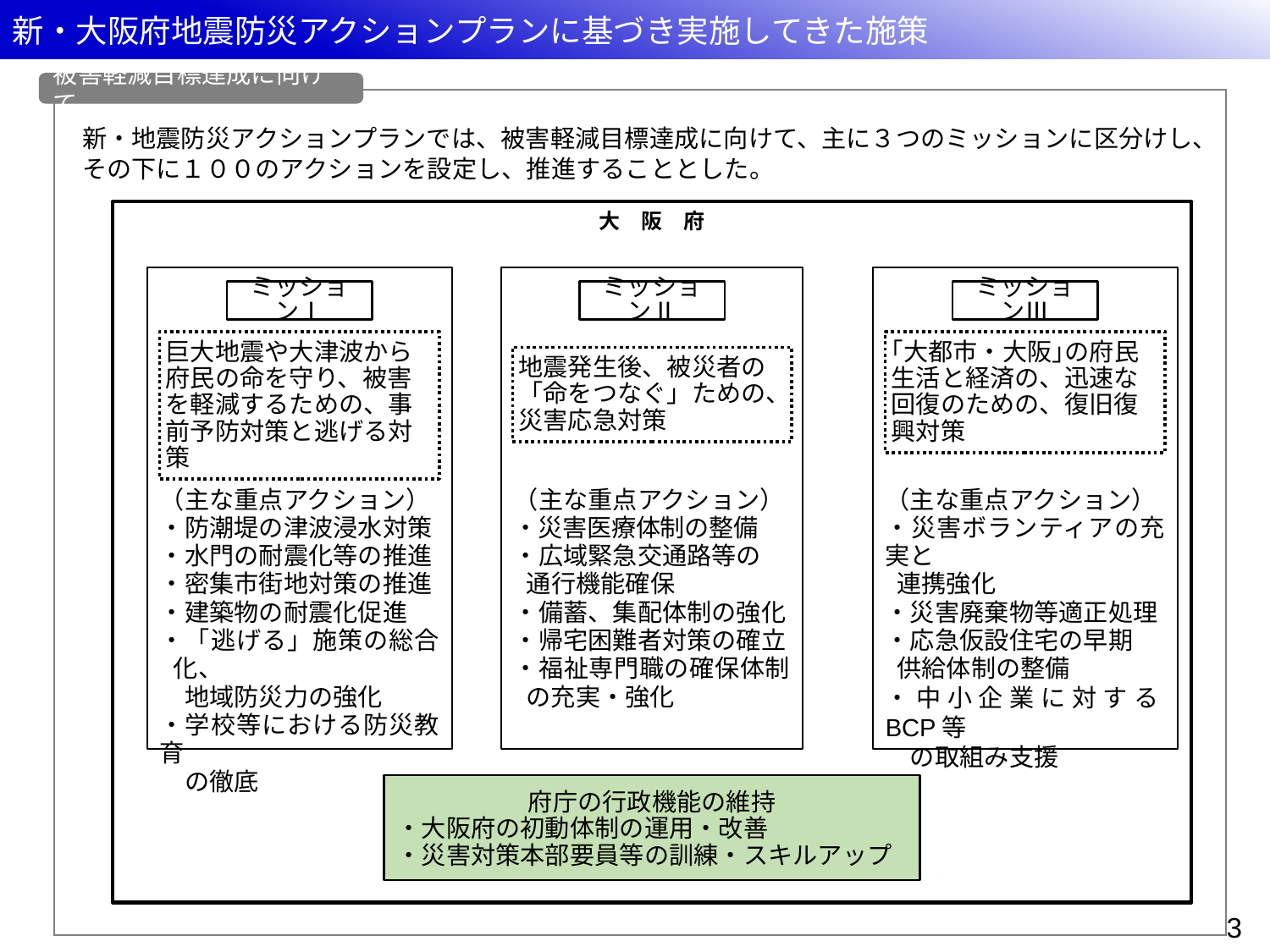

新・大阪府地震防災アクションプランに基づき実施してきた施策
被害軽減目標達成に向けて

新・地震防災アクションプランでは、被害軽減目標達成に向けて、主に３つのミッションに区分けし、その下に１００のアクションを設定し、推進することとした。
大　阪　府

（主な重点アクション）
・防潮堤の津波浸水対策
・水門の耐震化等の推進
・密集市街地対策の推進
・建築物の耐震化促進
・「逃げる」施策の総合化、
　地域防災力の強化
・学校等における防災教育
　の徹底

（主な重点アクション）
・災害医療体制の整備
・広域緊急交通路等の
通行機能確保
・備蓄、集配体制の強化
・帰宅困難者対策の確立
・福祉専門職の確保体制の充実・強化

（主な重点アクション）
・災害ボランティアの充実と
 連携強化
・災害廃棄物等適正処理
・応急仮設住宅の早期
 供給体制の整備
・中小企業に対するBCP等
　の取組み支援
ミッションⅠ
ミッションⅡ
ミッションⅢ
巨大地震や大津波から府民の命を守り、被害を軽減するための、事前予防対策と逃げる対策
｢大都市・大阪｣の府民生活と経済の、迅速な回復のための、復旧復興対策
地震発生後、被災者の「命をつなぐ」ための、災害応急対策
府庁の行政機能の維持
・大阪府の初動体制の運用・改善
・災害対策本部要員等の訓練・スキルアップ
3